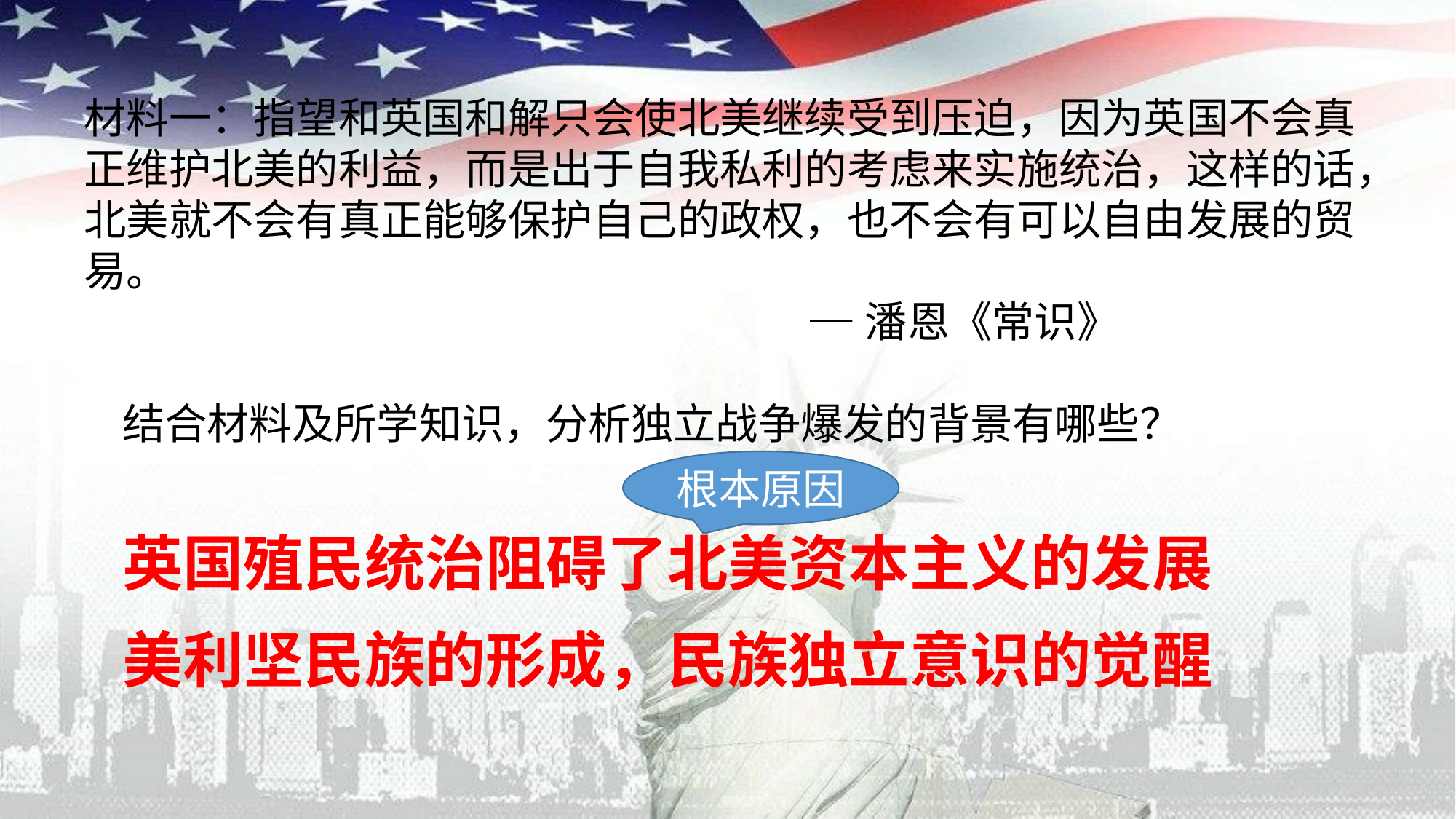

材料一：指望和英国和解只会使北美继续受到压迫，因为英国不会真正维护北美的利益，而是出于自我私利的考虑来实施统治，这样的话，北美就不会有真正能够保护自己的政权，也不会有可以自由发展的贸易。
                                                                             ─潘恩《常识》
结合材料及所学知识，分析独立战争爆发的背景有哪些？
根本原因
英国殖民统治阻碍了北美资本主义的发展
美利坚民族的形成，民族独立意识的觉醒